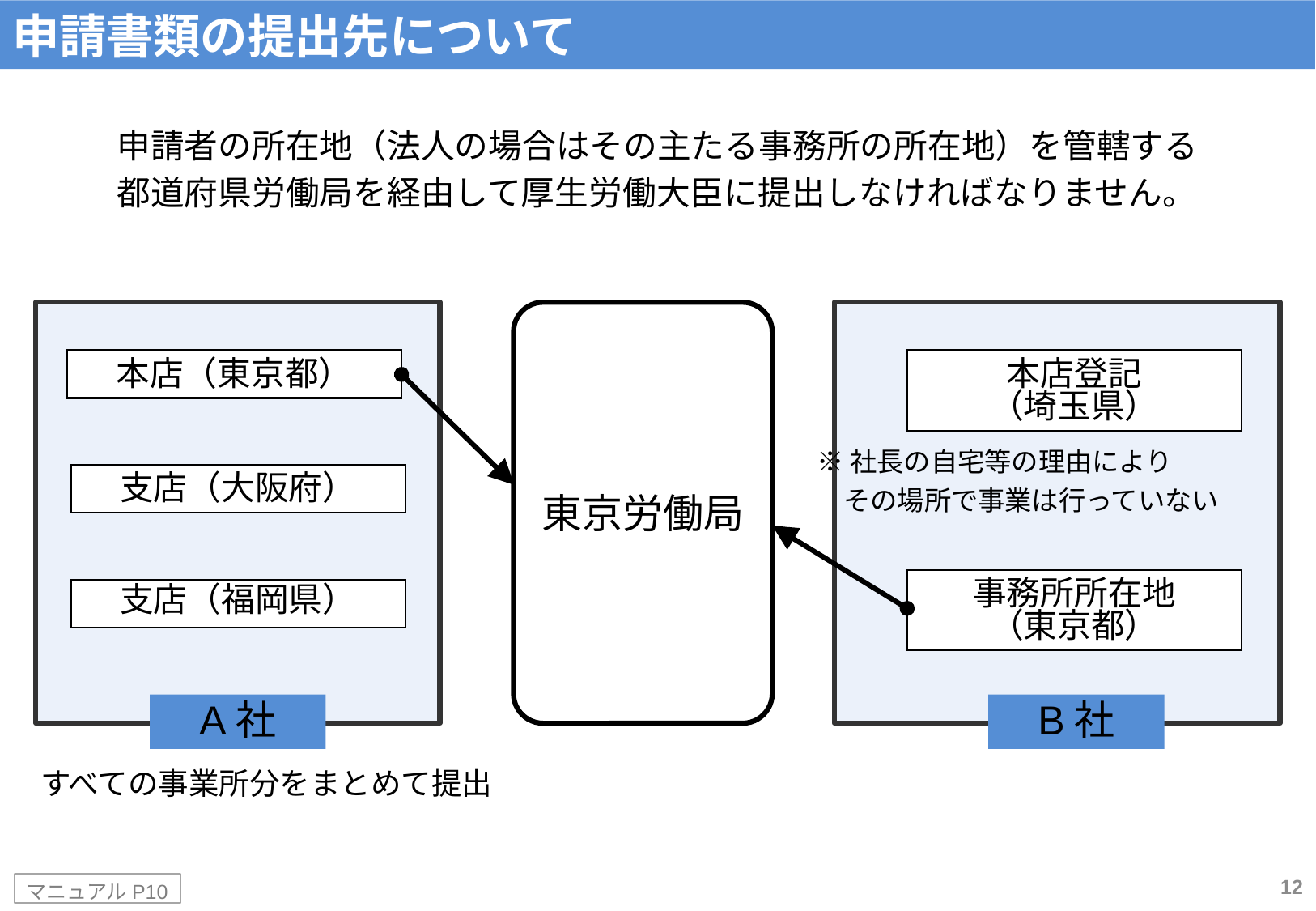

申請書類の提出先について
申請者の所在地（法人の場合はその主たる事務所の所在地）を管轄する
都道府県労働局を経由して厚生労働大臣に提出しなければなりません。
東京労働局

本店（東京都）
本店登記
（埼玉県）

※社長の自宅等の理由により
　その場所で事業は行っていない
支店（大阪府）

事務所所在地
（東京都）
支店（福岡県）
A社
B社
すべての事業所分をまとめて提出
12
マニュアルP10